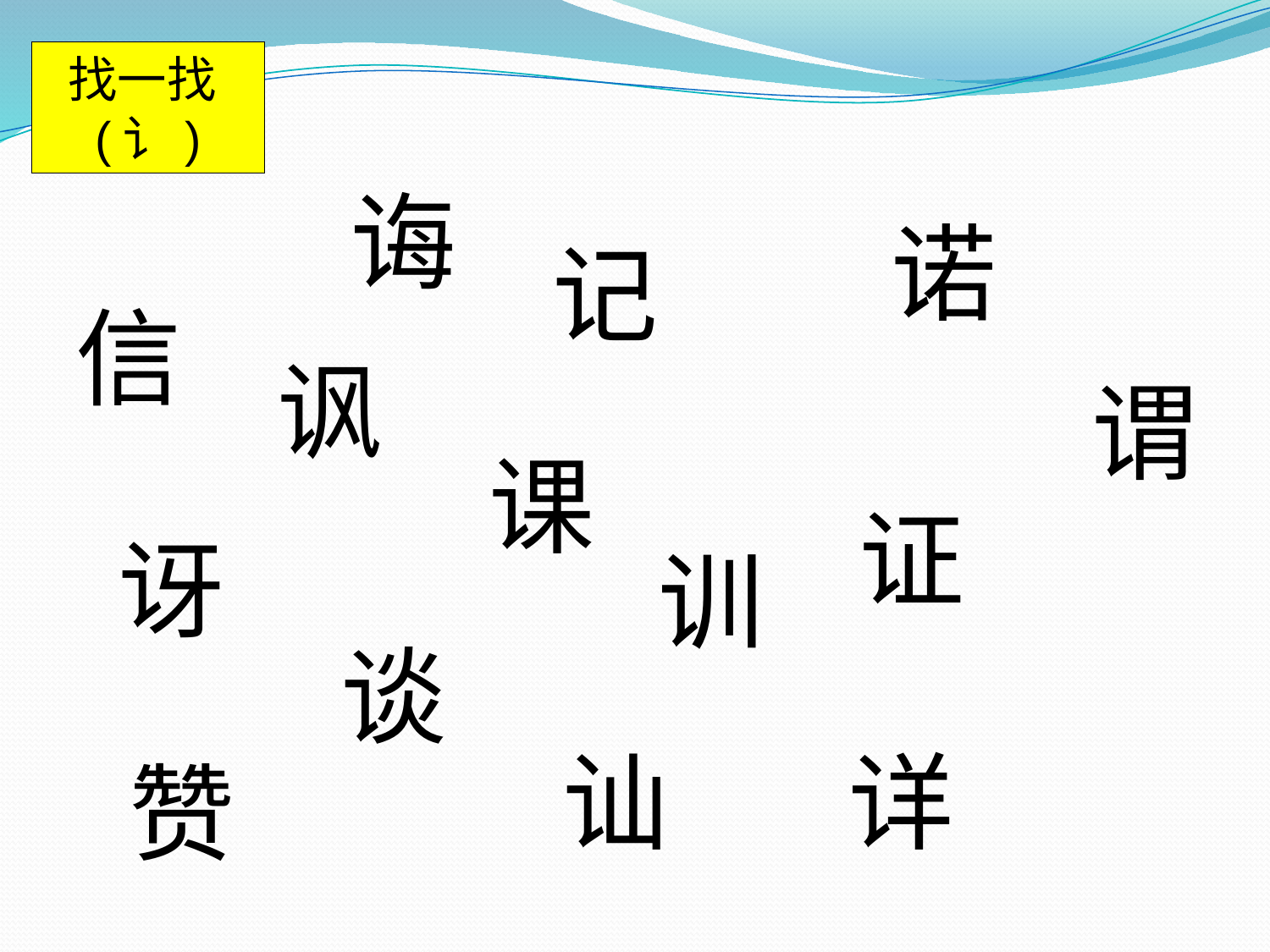

找一找(讠)
诲
诺
记
信
讽
谓
课
证
讶
训
谈
讪
详
赞